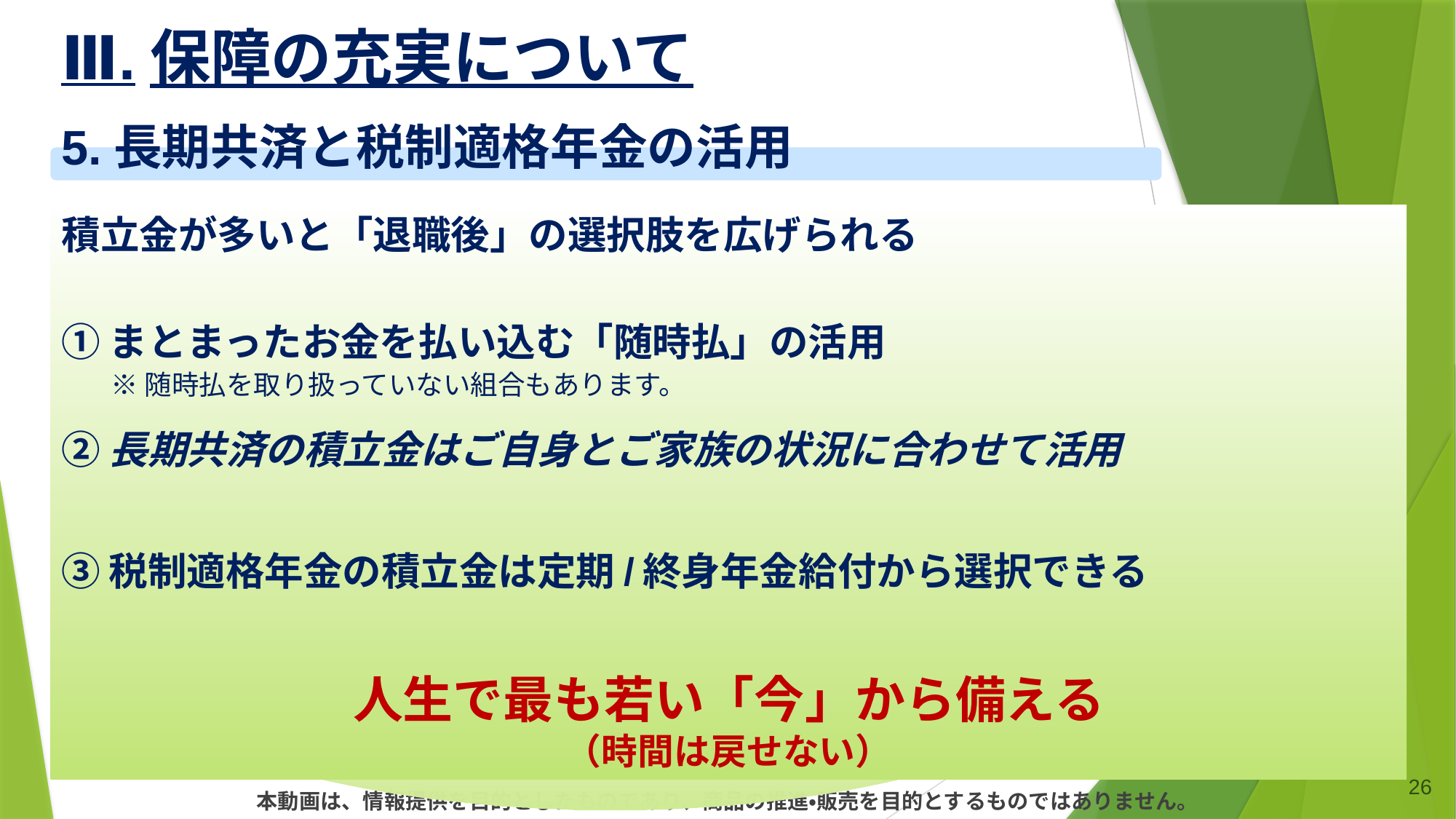

# Ⅲ.保障の充実について
5.長期共済と税制適格年金の活用
積立金が多いと「退職後」の選択肢を広げられる
①まとまったお金を払い込む「随時払」の活用
②長期共済の積立金はご自身とご家族の状況に合わせて活用

③税制適格年金の積立金は定期/終身年金給付から選択できる

人生で最も若い「今」から備える
（時間は戻せない）

※随時払を取り扱っていない組合もあります。

26